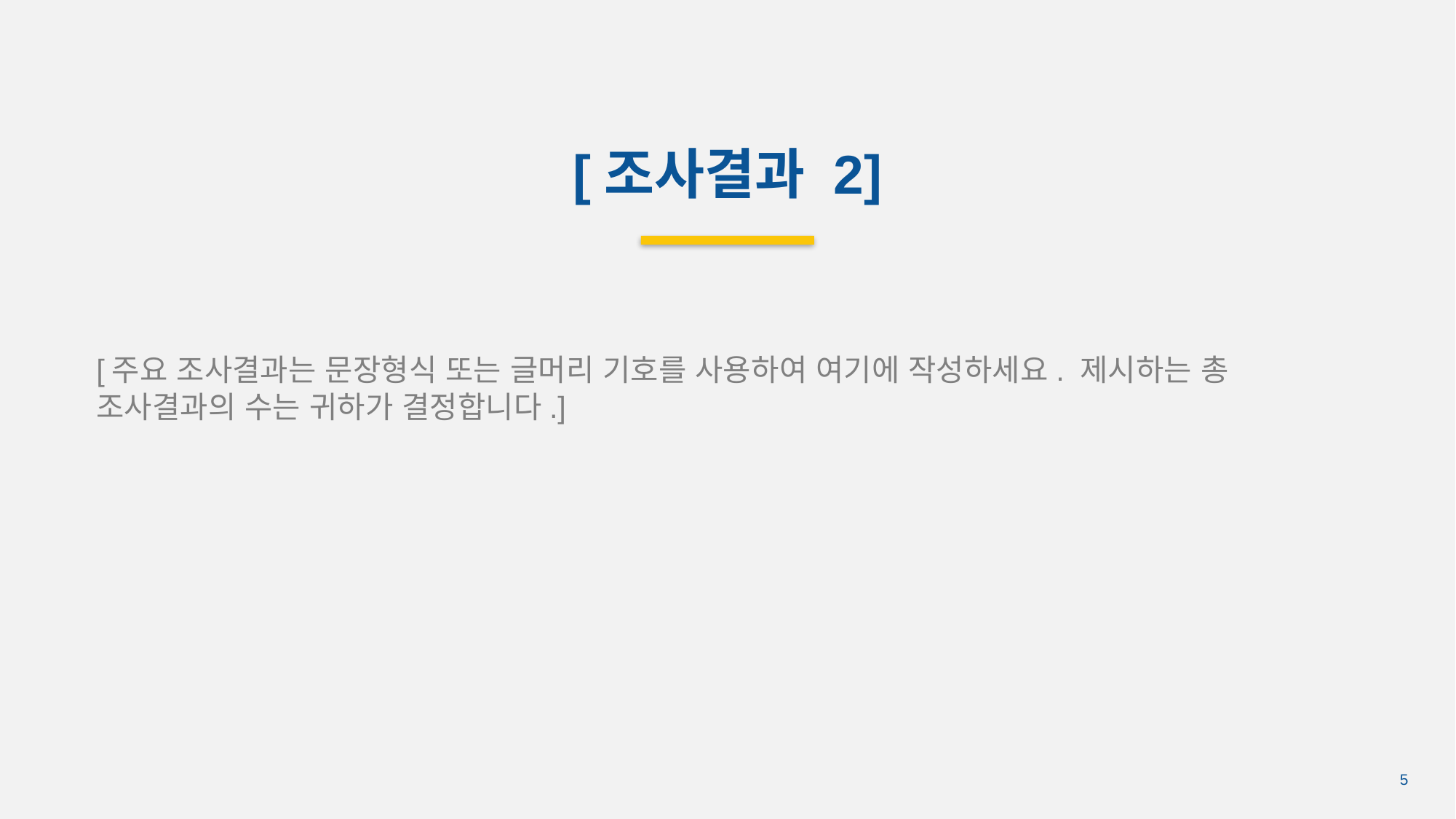

[조사결과 2]
[주요 조사결과는 문장형식 또는 글머리 기호를 사용하여 여기에 작성하세요. 제시하는 총 조사결과의 수는 귀하가 결정합니다.]